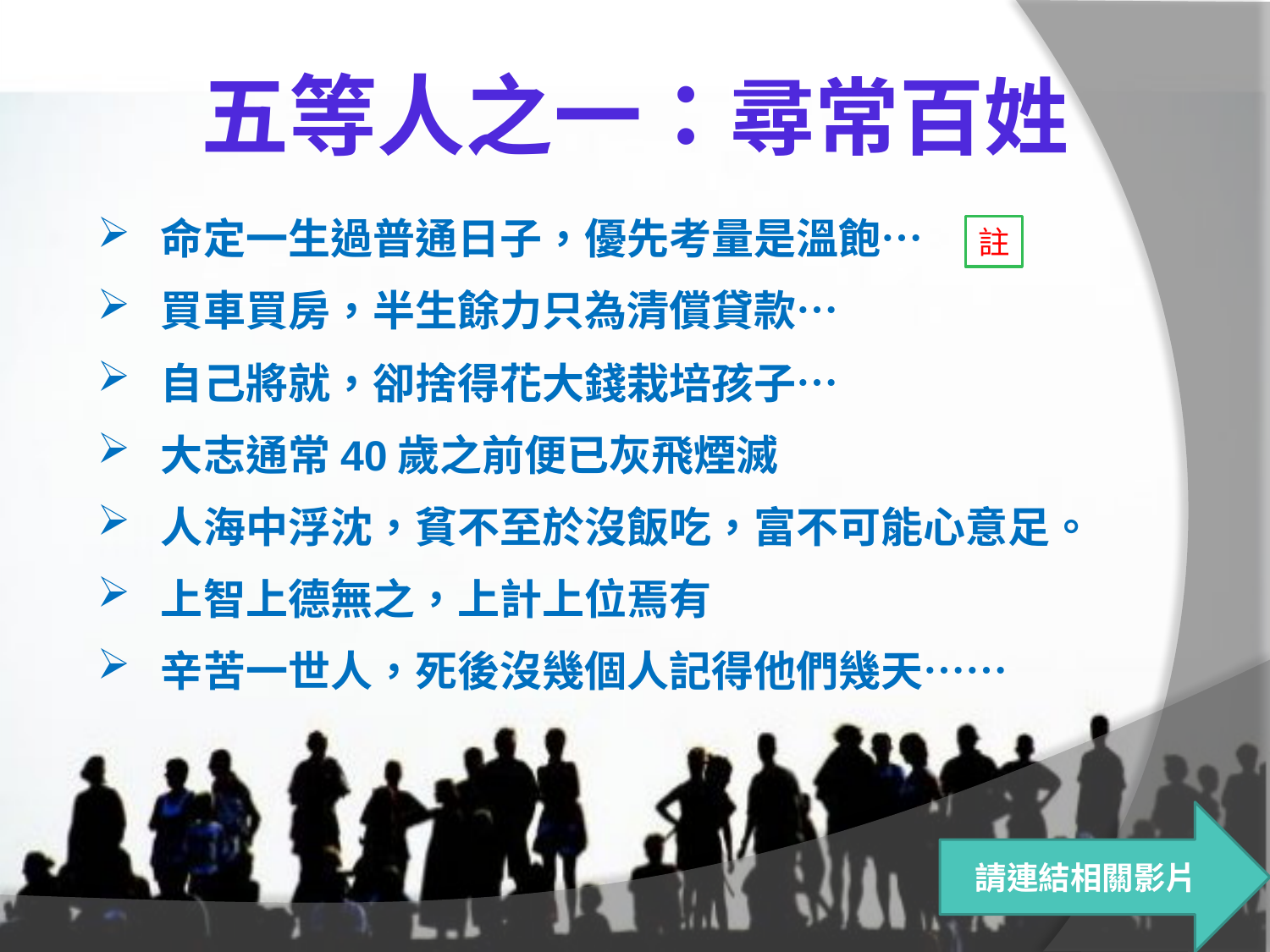

# 五等人之一：尋常百姓
命定一生過普通日子，優先考量是溫飽…
買車買房，半生餘力只為清償貸款…
自己將就，卻捨得花大錢栽培孩子…
大志通常40歲之前便已灰飛煙滅
人海中浮沈，貧不至於沒飯吃，富不可能心意足。
上智上德無之，上計上位焉有
辛苦一世人，死後沒幾個人記得他們幾天……

註
請連結相關影片